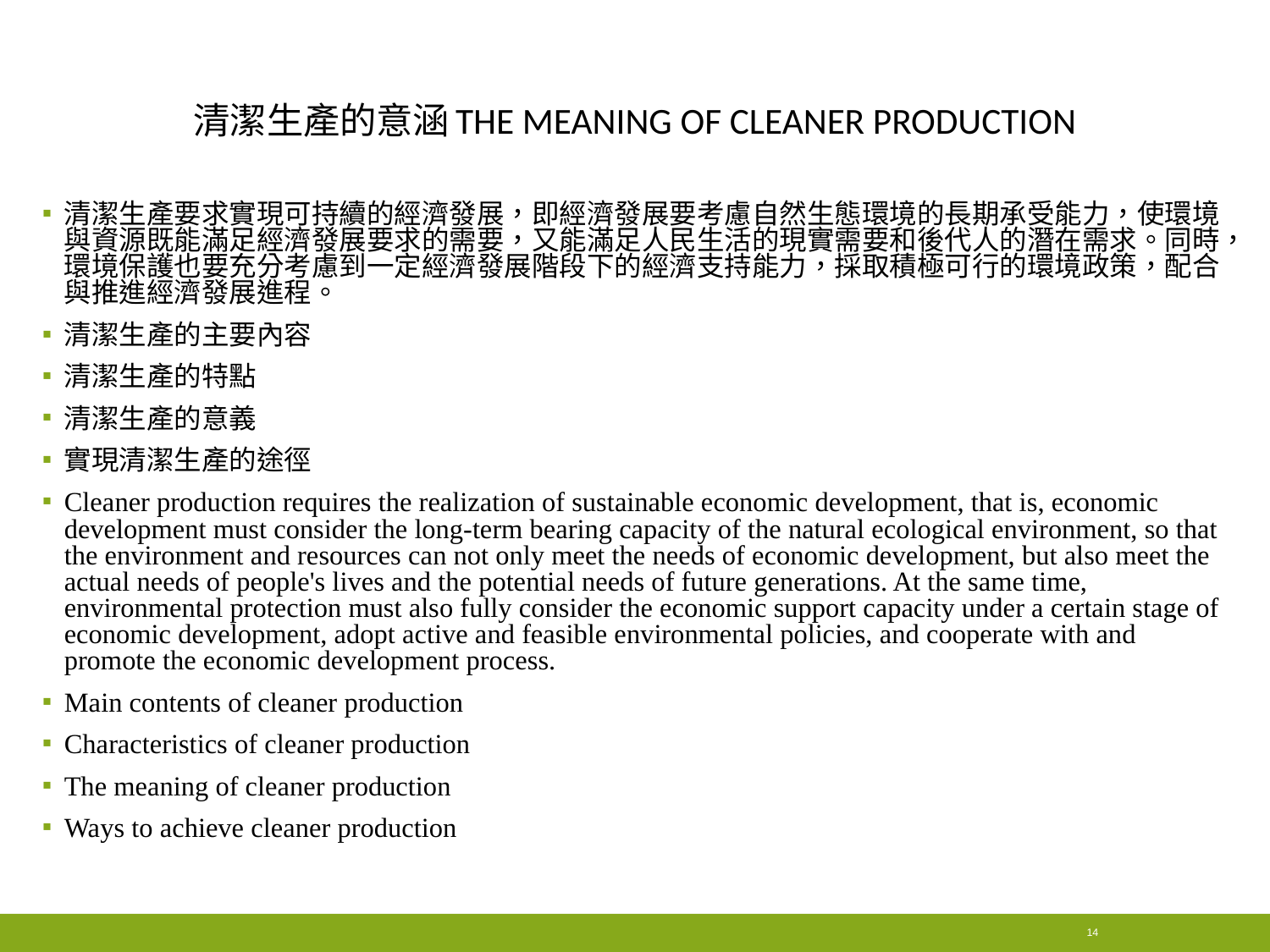

# 清潔生產的意涵The meaning of cleaner production
清潔生產要求實現可持續的經濟發展，即經濟發展要考慮自然生態環境的長期承受能力，使環境與資源既能滿足經濟發展要求的需要，又能滿足人民生活的現實需要和後代人的潛在需求。同時，環境保護也要充分考慮到一定經濟發展階段下的經濟支持能力，採取積極可行的環境政策，配合與推進經濟發展進程。
清潔生產的主要內容
清潔生產的特點
清潔生產的意義
實現清潔生產的途徑
Cleaner production requires the realization of sustainable economic development, that is, economic development must consider the long-term bearing capacity of the natural ecological environment, so that the environment and resources can not only meet the needs of economic development, but also meet the actual needs of people's lives and the potential needs of future generations. At the same time, environmental protection must also fully consider the economic support capacity under a certain stage of economic development, adopt active and feasible environmental policies, and cooperate with and promote the economic development process.
Main contents of cleaner production
Characteristics of cleaner production
The meaning of cleaner production
Ways to achieve cleaner production
14